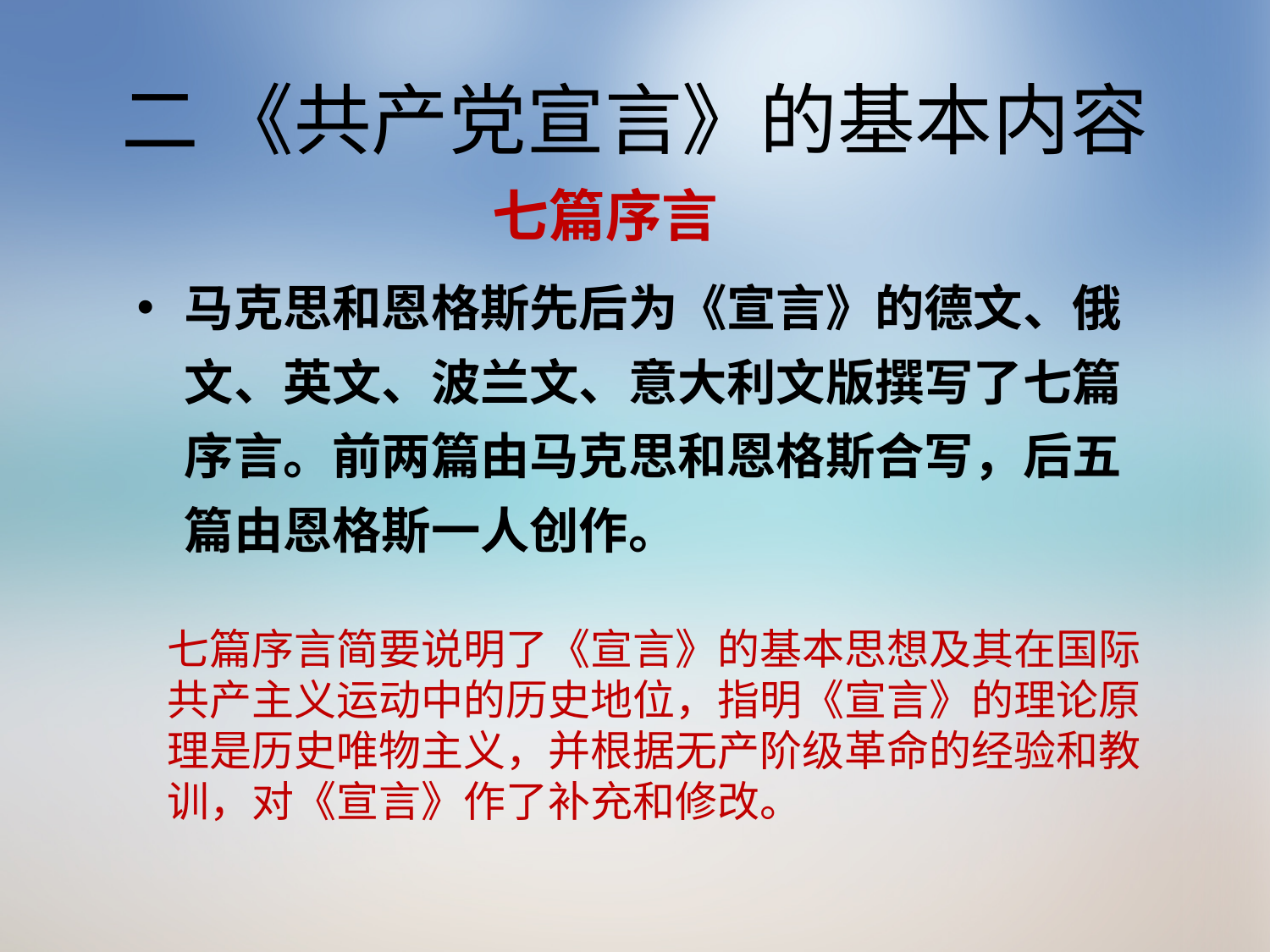

# 二 《共产党宣言》的基本内容
七篇序言
马克思和恩格斯先后为《宣言》的德文、俄文、英文、波兰文、意大利文版撰写了七篇序言。前两篇由马克思和恩格斯合写，后五篇由恩格斯一人创作。

七篇序言简要说明了《宣言》的基本思想及其在国际共产主义运动中的历史地位，指明《宣言》的理论原理是历史唯物主义，并根据无产阶级革命的经验和教训，对《宣言》作了补充和修改。